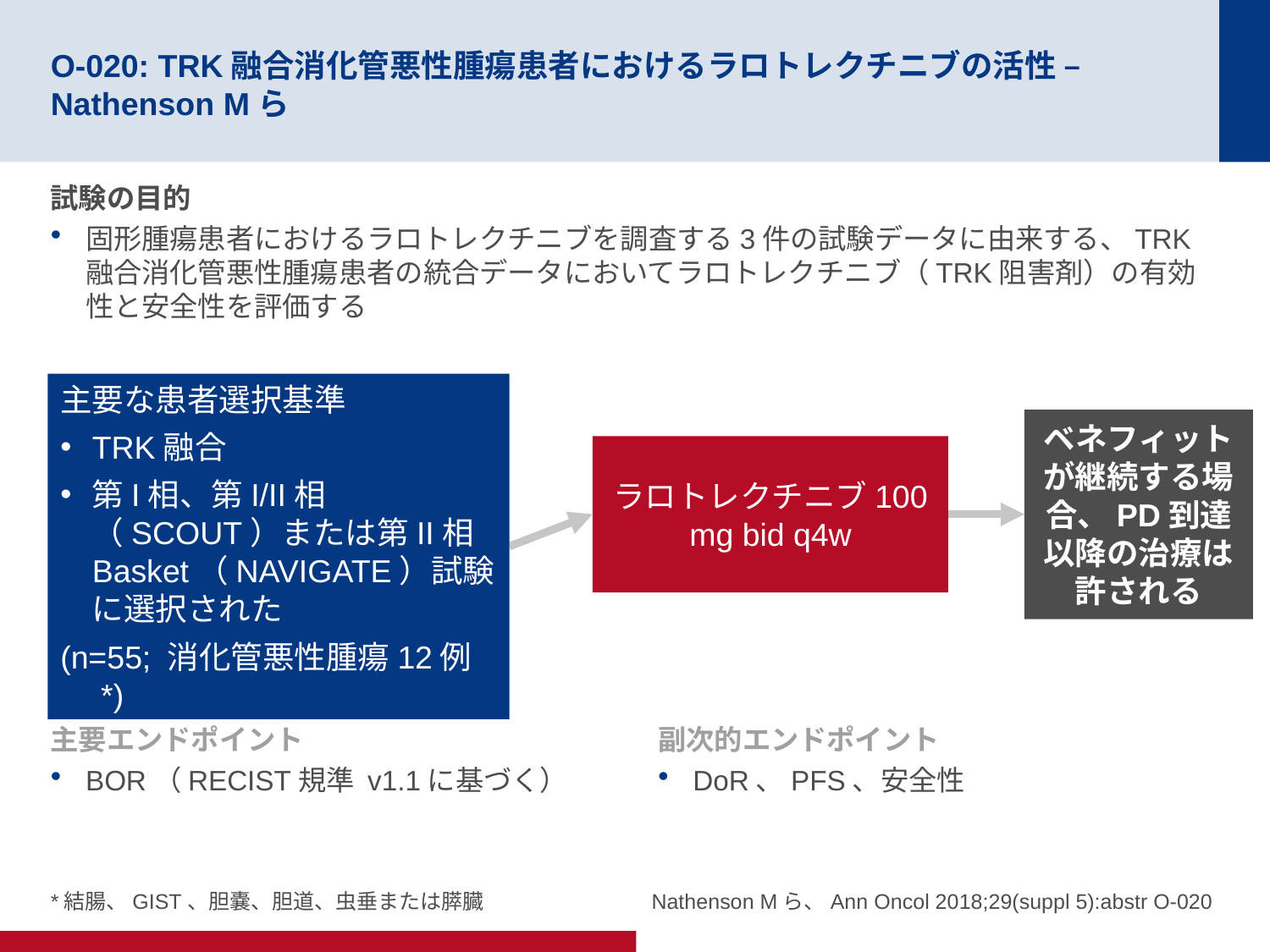

# O-020: TRK融合消化管悪性腫瘍患者におけるラロトレクチニブの活性 – Nathenson Mら
試験の目的
固形腫瘍患者におけるラロトレクチニブを調査する3件の試験データに由来する、TRK融合消化管悪性腫瘍患者の統合データにおいてラロトレクチニブ（TRK阻害剤）の有効性と安全性を評価する
主要な患者選択基準
TRK融合
第I相、第I/II相（SCOUT）または第II相Basket（NAVIGATE）試験に選択された
(n=55; 消化管悪性腫瘍12例*)
ベネフィットが継続する場合、PD到達以降の治療は許される
ラロトレクチニブ100 mg bid q4w
主要エンドポイント
BOR（RECIST規準 v1.1に基づく）

副次的エンドポイント
DoR、PFS、安全性
*結腸、GIST、胆嚢、胆道、虫垂または膵臓
Nathenson Mら、Ann Oncol 2018;29(suppl 5):abstr O-020